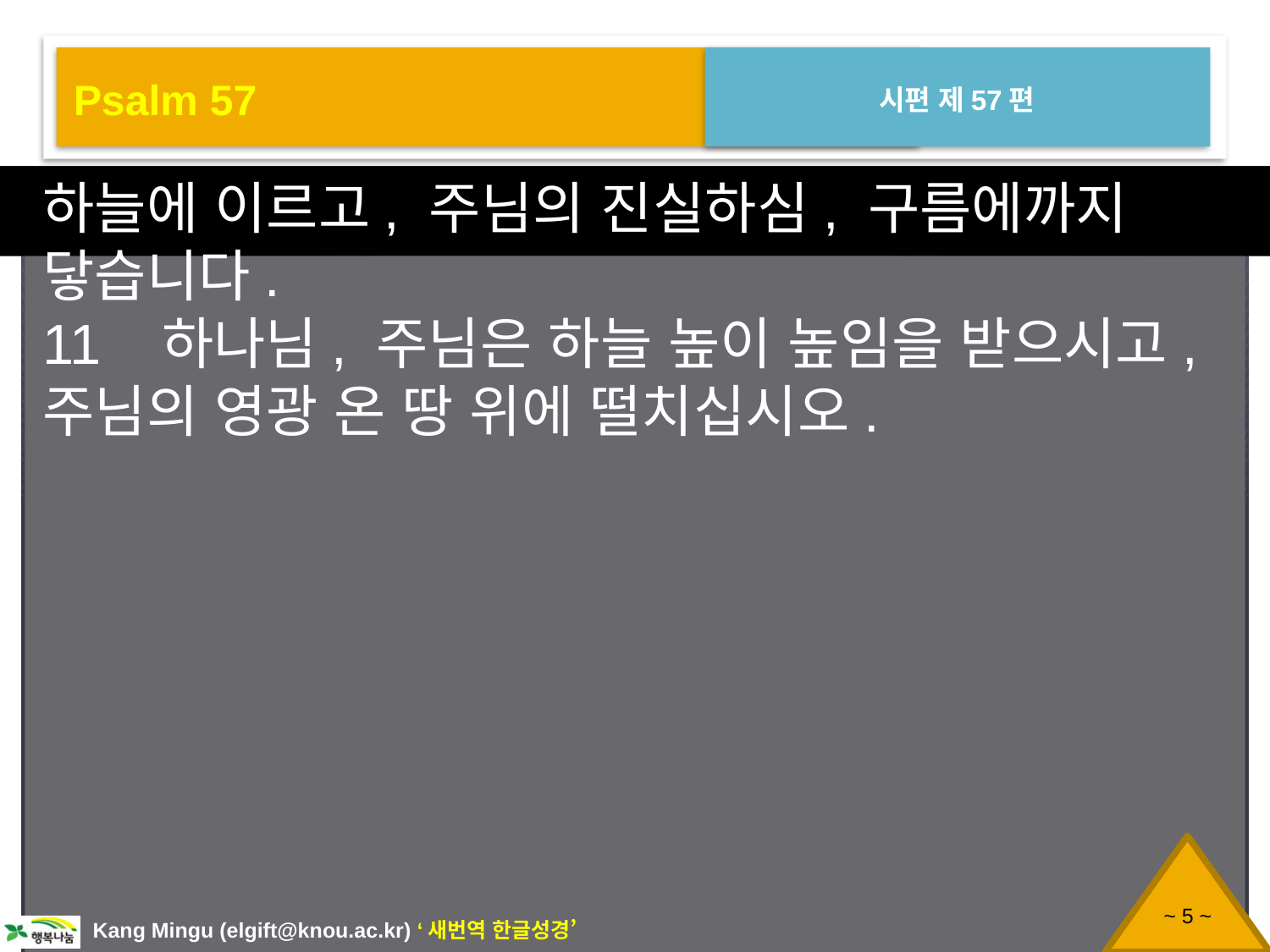

Psalm 57
시편 제57편
하늘에 이르고, 주님의 진실하심, 구름에까지 닿습니다.
11   하나님, 주님은 하늘 높이 높임을 받으시고, 주님의 영광 온 땅 위에 떨치십시오.